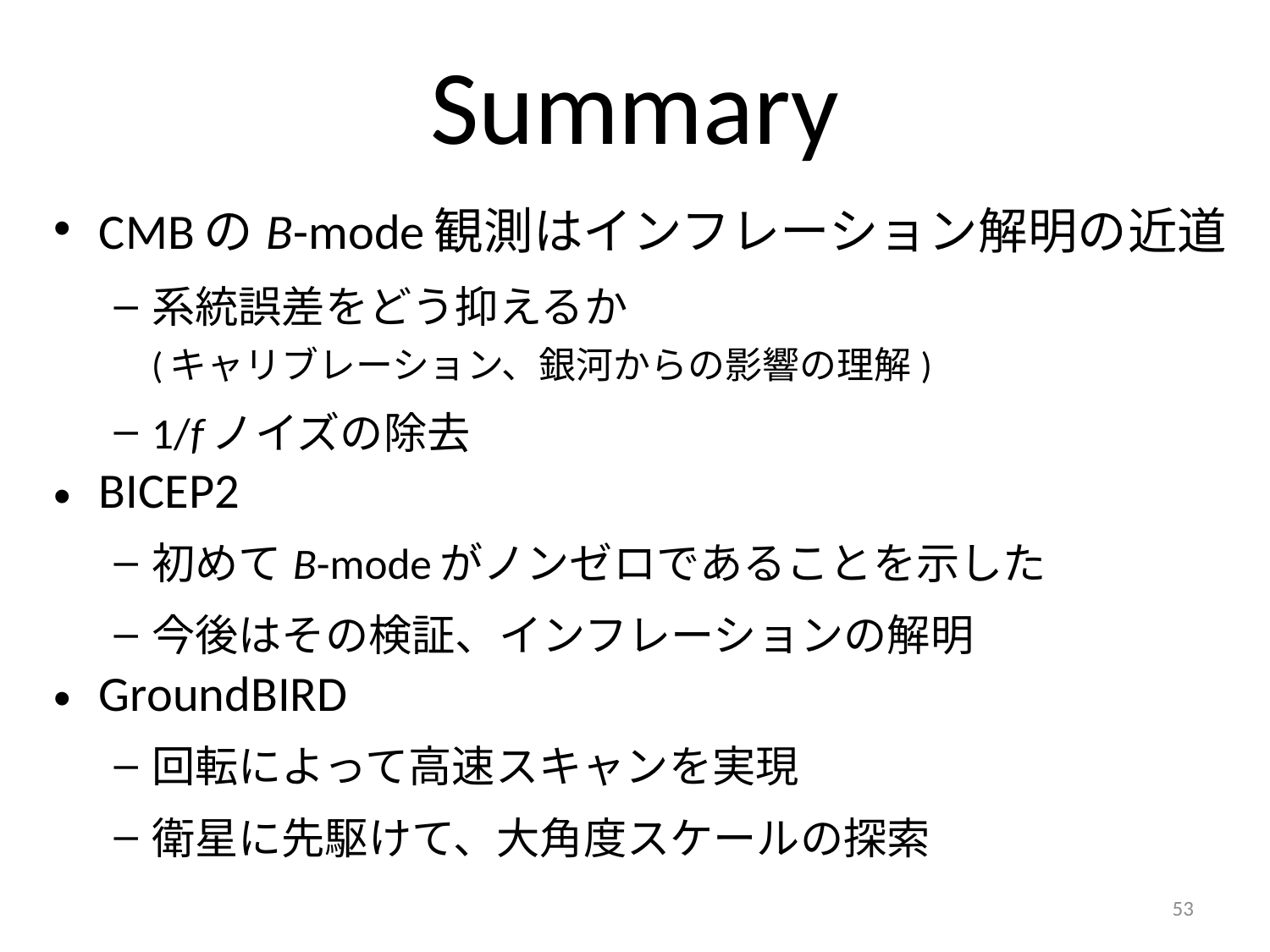

# Summary
CMBのB-mode観測はインフレーション解明の近道
系統誤差をどう抑えるか
(キャリブレーション、銀河からの影響の理解)
1/fノイズの除去
BICEP2
初めてB-modeがノンゼロであることを示した
今後はその検証、インフレーションの解明
GroundBIRD
回転によって高速スキャンを実現
衛星に先駆けて、大角度スケールの探索
53